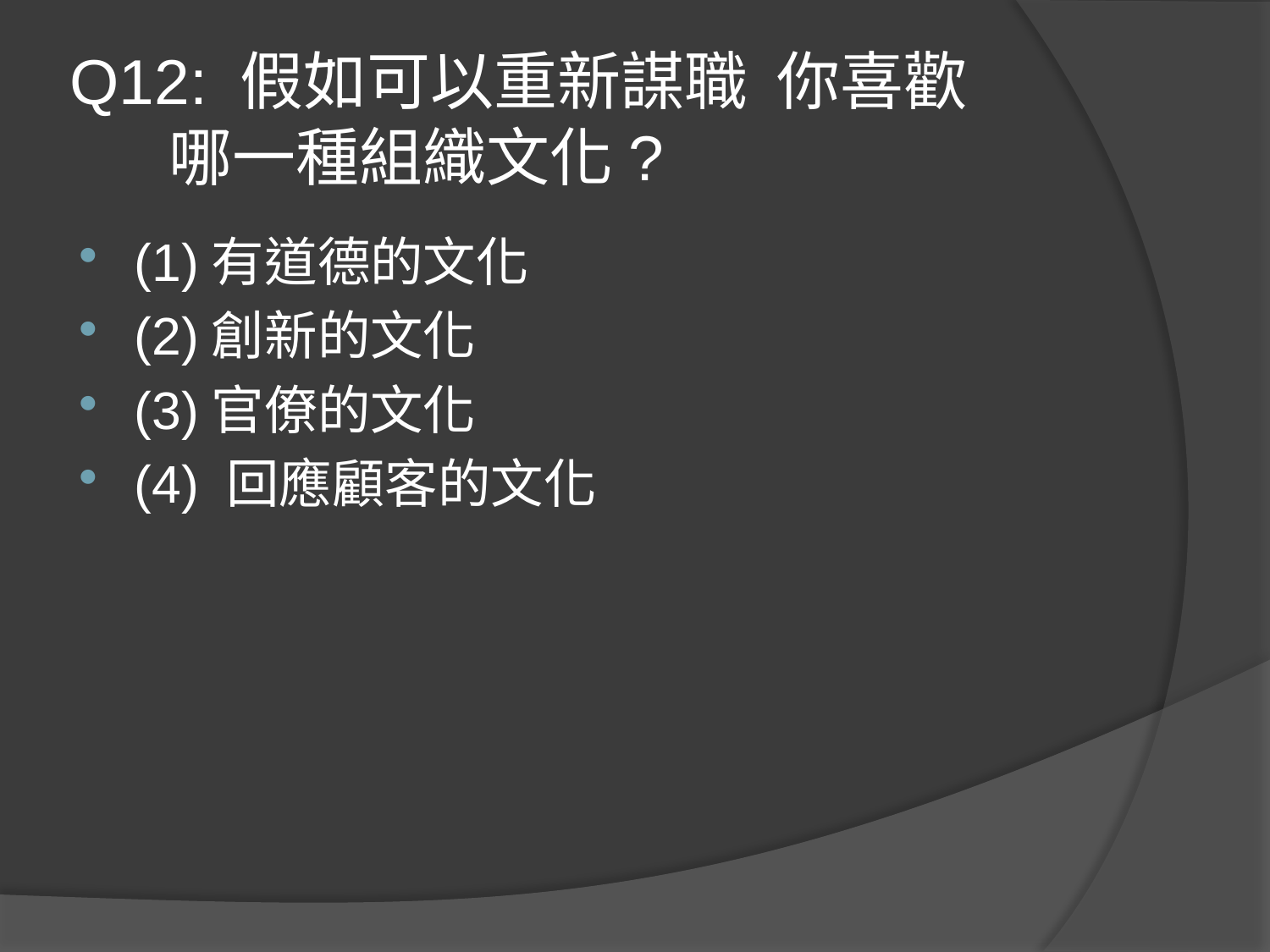

# Q12: 假如可以重新謀職  你喜歡 哪一種組織文化?
(1)有道德的文化
(2)創新的文化
(3)官僚的文化
(4) 回應顧客的文化